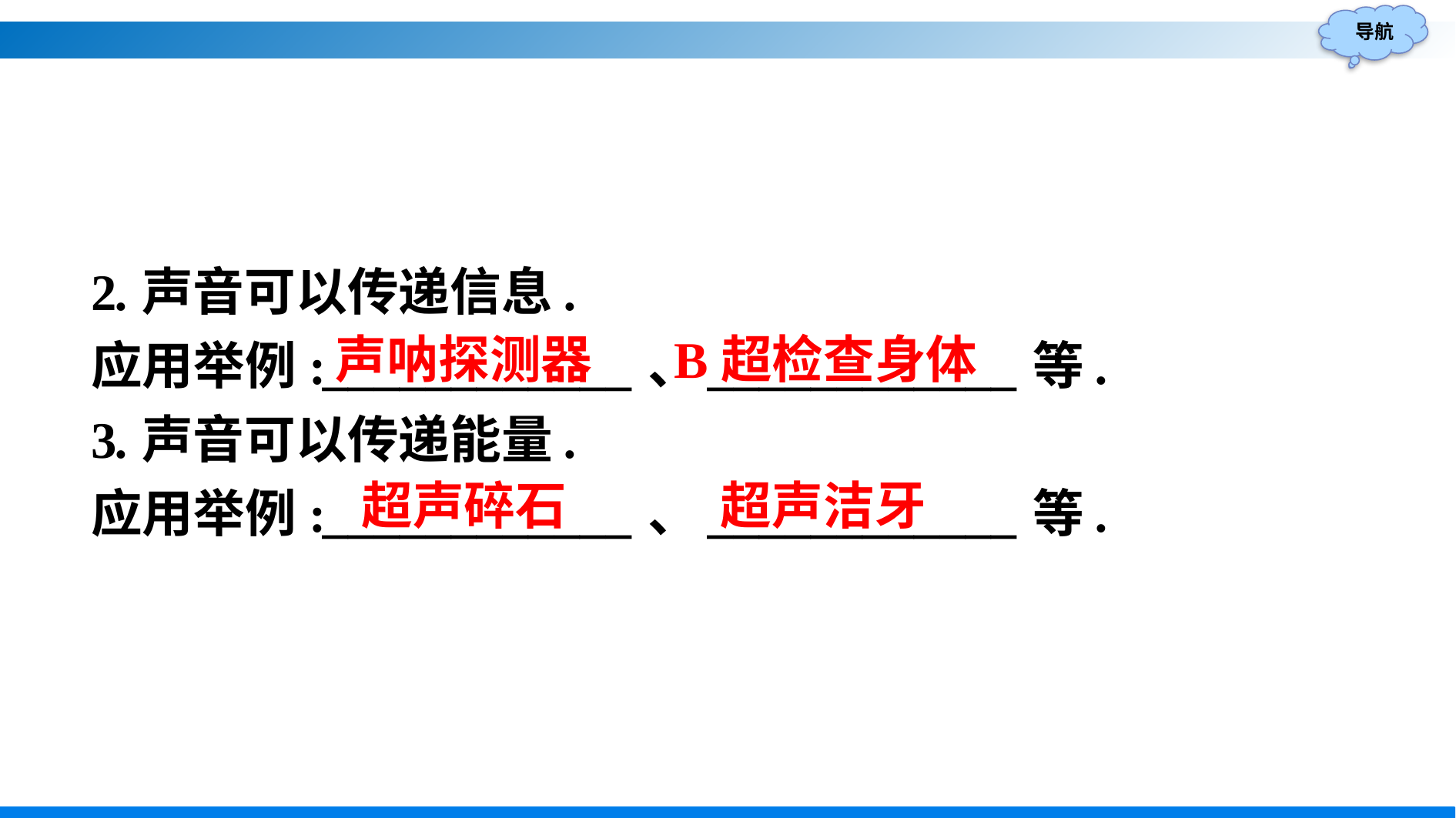

2.声音可以传递信息.
应用举例:____________、____________等.
3.声音可以传递能量.
应用举例:____________、____________等.
B超检查身体
声呐探测器
超声碎石
超声洁牙